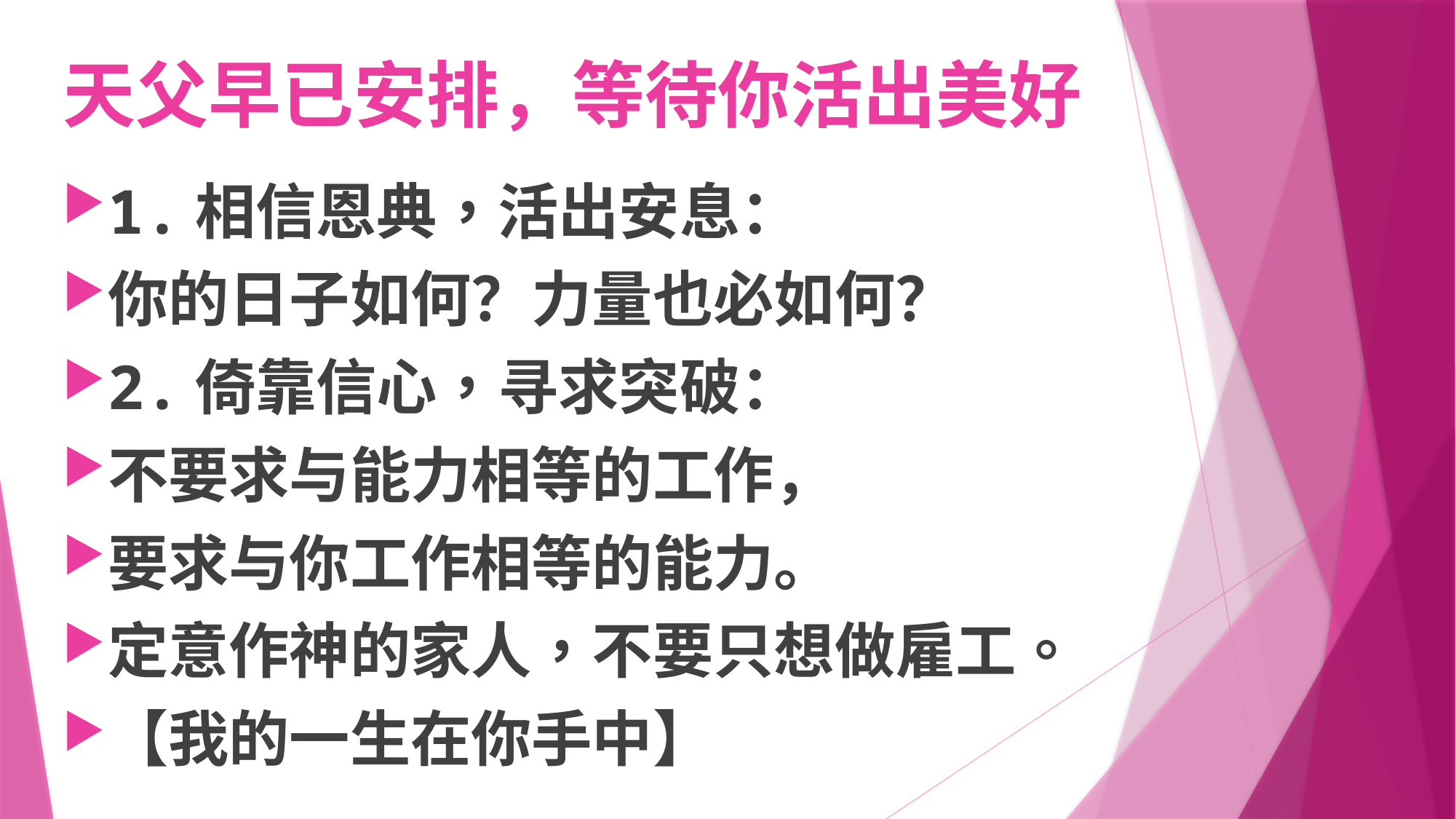

# 天父早已安排，等待你活出美好
1.相信恩典，活出安息：
你的日子如何？力量也必如何？
2.倚靠信心，寻求突破：
不要求与能力相等的工作，
要求与你工作相等的能力。
定意作神的家人，不要只想做雇工。
【我的一生在你手中】